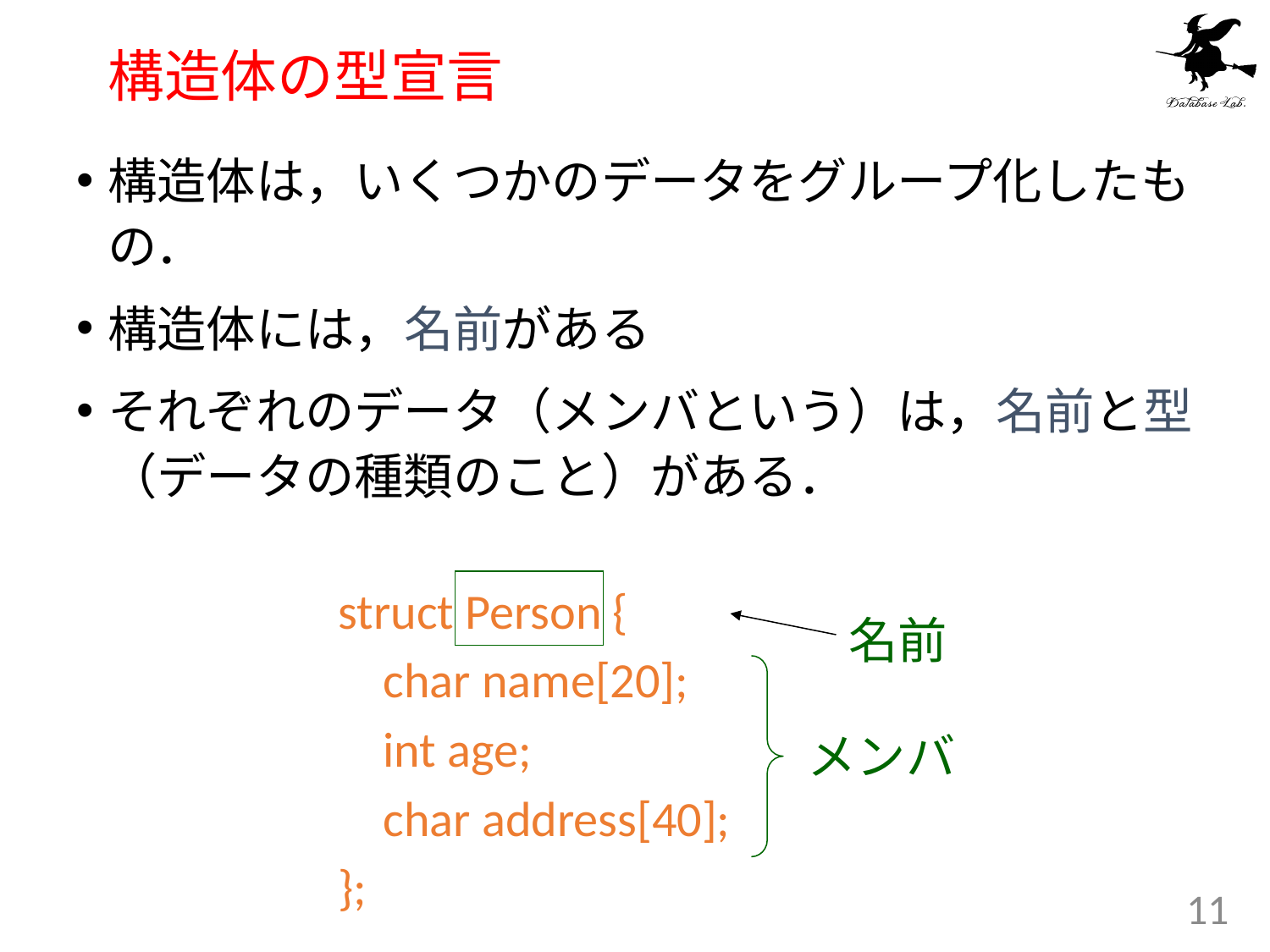

# 構造体の型宣言
構造体は，いくつかのデータをグループ化したもの．
構造体には，名前がある
それぞれのデータ（メンバという）は，名前と型（データの種類のこと）がある．

struct Person {
    char name[20];
    int age;
    char address[40];
};
名前

メンバ
11